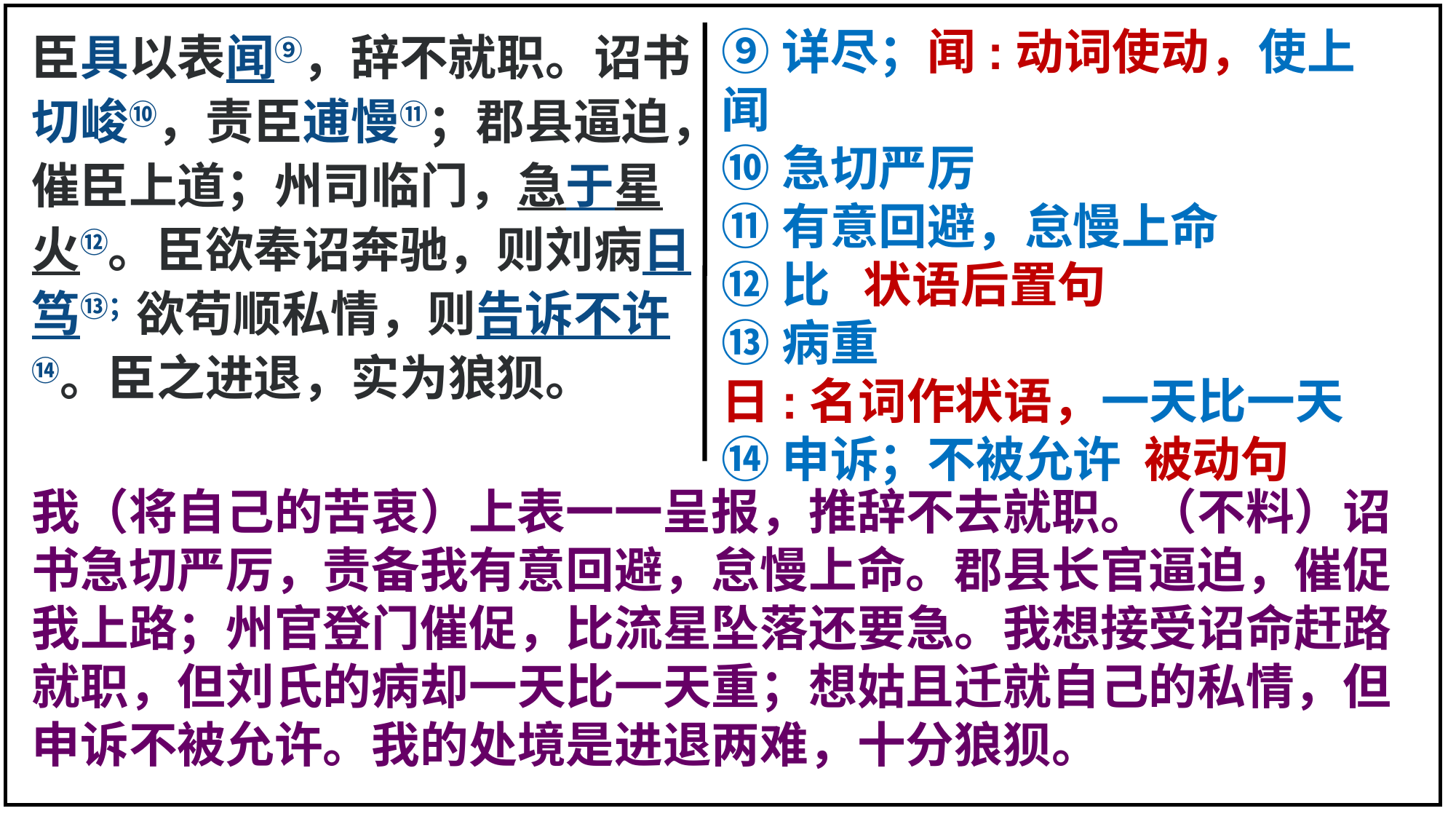

臣具以表闻⑨，辞不就职。诏书切峻⑩，责臣逋慢⑪；郡县逼迫，催臣上道；州司临门，急于星火⑫。臣欲奉诏奔驰，则刘病日笃⑬；欲苟顺私情，则告诉不许⑭。臣之进退，实为狼狈。
⑨详尽；闻:动词使动，使上闻
⑩急切严厉
⑪有意回避，怠慢上命
⑫比   状语后置句
⑬病重
日:名词作状语，一天比一天
⑭申诉；不被允许  被动句
我（将自己的苦衷）上表一一呈报，推辞不去就职。（不料）诏书急切严厉，责备我有意回避，怠慢上命。郡县长官逼迫，催促我上路；州官登门催促，比流星坠落还要急。我想接受诏命赶路就职，但刘氏的病却一天比一天重；想姑且迁就自己的私情，但申诉不被允许。我的处境是进退两难，十分狼狈。